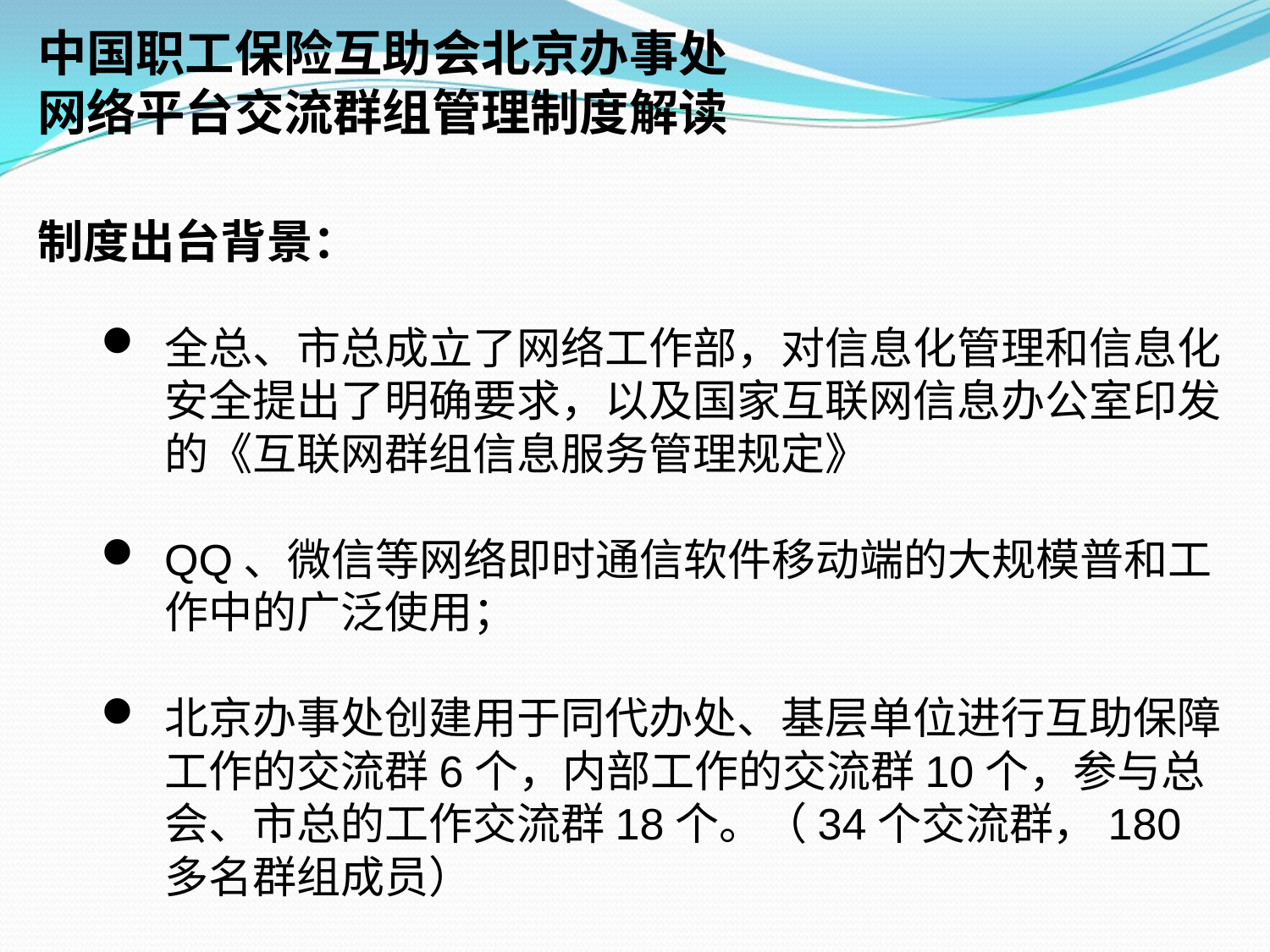

中国职工保险互助会北京办事处
网络平台交流群组管理制度解读
制度出台背景：

全总、市总成立了网络工作部，对信息化管理和信息化安全提出了明确要求，以及国家互联网信息办公室印发的《互联网群组信息服务管理规定》

QQ、微信等网络即时通信软件移动端的大规模普和工作中的广泛使用；

北京办事处创建用于同代办处、基层单位进行互助保障工作的交流群6个，内部工作的交流群10个，参与总会、市总的工作交流群18个。（34个交流群，180多名群组成员）